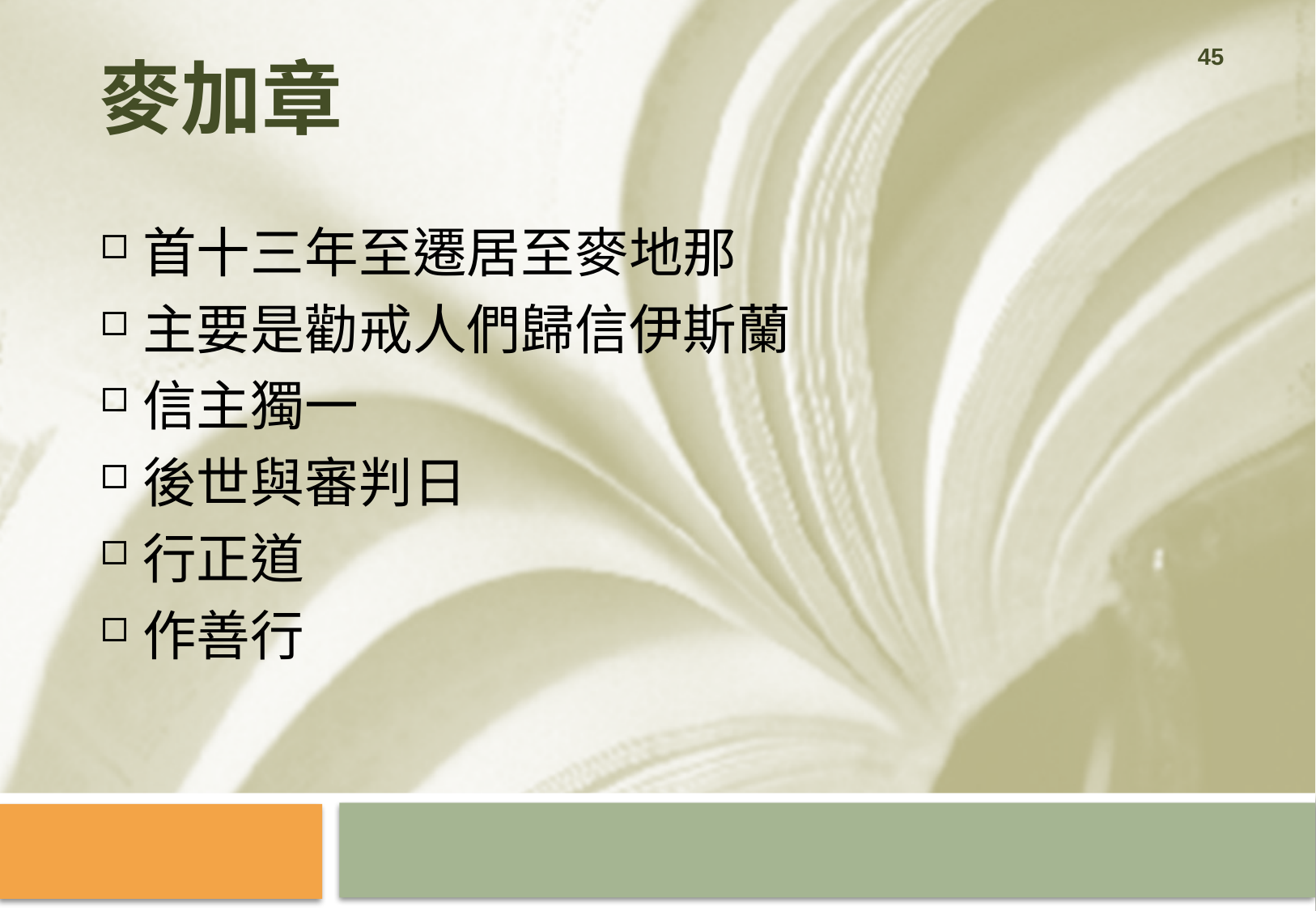

麥加章
首十三年至遷居至麥地那
主要是勸戒人們歸信伊斯蘭
信主獨一
後世與審判日
行正道
作善行
45